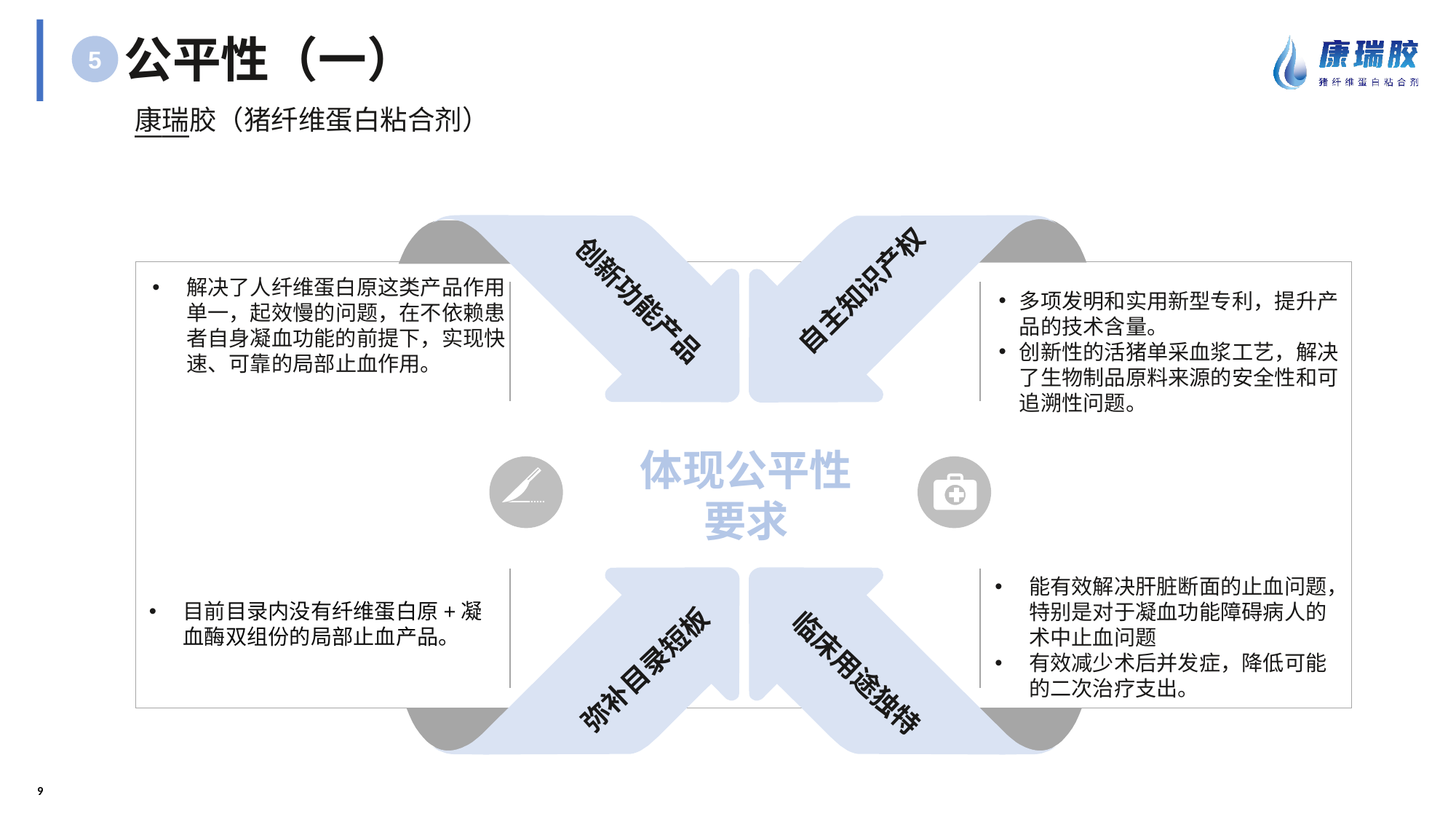

# 公平性（一）
5
康瑞胶（猪纤维蛋白粘合剂）
——

自主知识产权
创新功能产品
体现公平性要求

弥补目录短板
临床用途独特

解决了人纤维蛋白原这类产品作用单一，起效慢的问题，在不依赖患者自身凝血功能的前提下，实现快速、可靠的局部止血作用。
多项发明和实用新型专利，提升产品的技术含量。
创新性的活猪单采血浆工艺，解决了生物制品原料来源的安全性和可追溯性问题。

能有效解决肝脏断面的止血问题，特别是对于凝血功能障碍病人的术中止血问题
有效减少术后并发症，降低可能的二次治疗支出。
目前目录内没有纤维蛋白原+凝血酶双组份的局部止血产品。
9